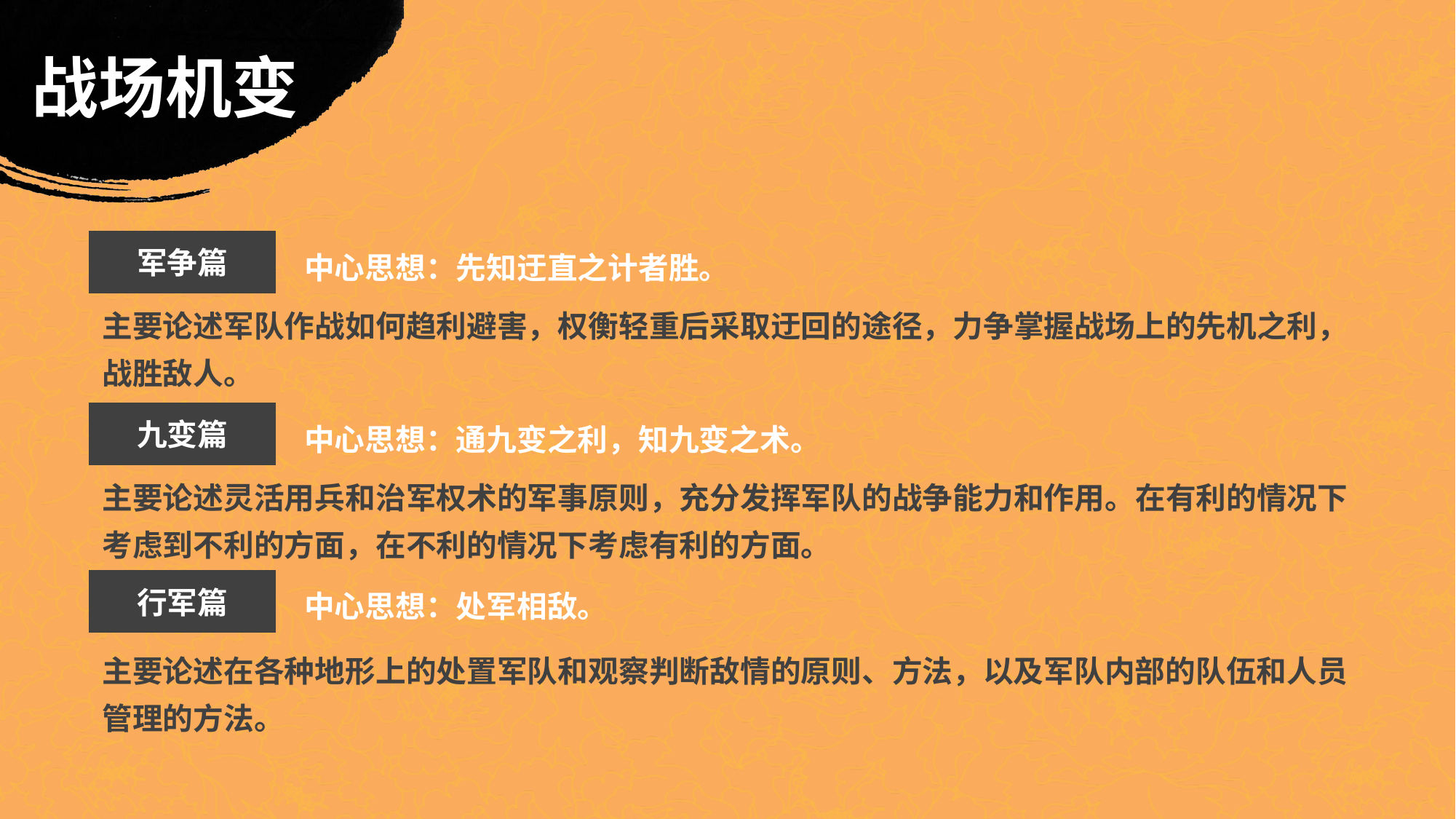

战场机变
中心思想：先知迂直之计者胜。
军争篇
主要论述军队作战如何趋利避害，权衡轻重后采取迂回的途径，力争掌握战场上的先机之利，战胜敌人。
中心思想：通九变之利，知九变之术。
九变篇
主要论述灵活用兵和治军权术的军事原则，充分发挥军队的战争能力和作用。在有利的情况下考虑到不利的方面，在不利的情况下考虑有利的方面。
中心思想：处军相敌。
行军篇
主要论述在各种地形上的处置军队和观察判断敌情的原则、方法，以及军队内部的队伍和人员管理的方法。